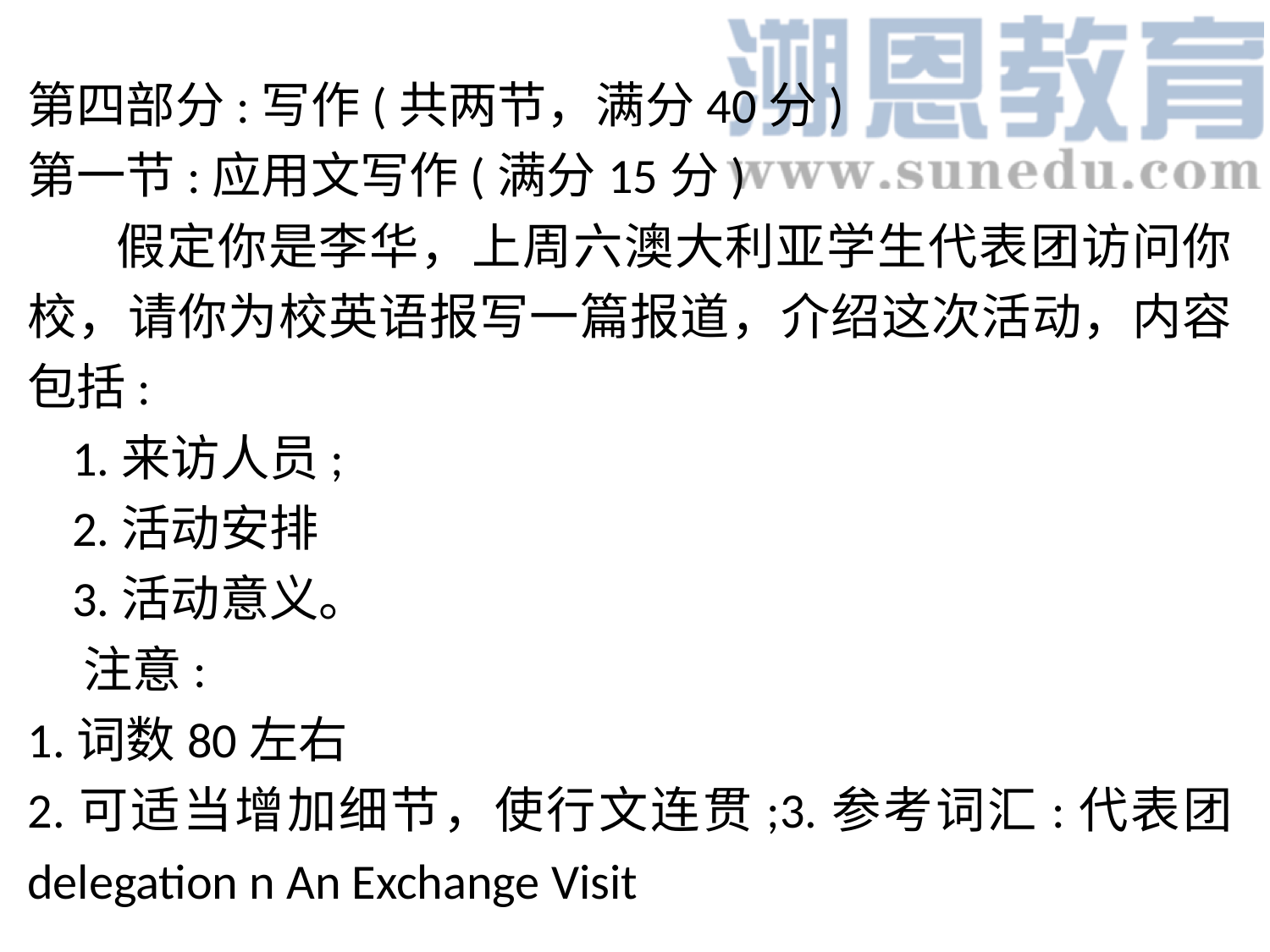

第四部分:写作(共两节，满分40分)
第一节:应用文写作(满分15分)
      假定你是李华，上周六澳大利亚学生代表团访问你校，请你为校英语报写一篇报道，介绍这次活动，内容包括:
    1.来访人员;
    2.活动安排
    3.活动意义。
    注意:
1.词数80左右
2.可适当增加细节，使行文连贯;3.参考词汇:代表团 delegation n An Exchange Visit